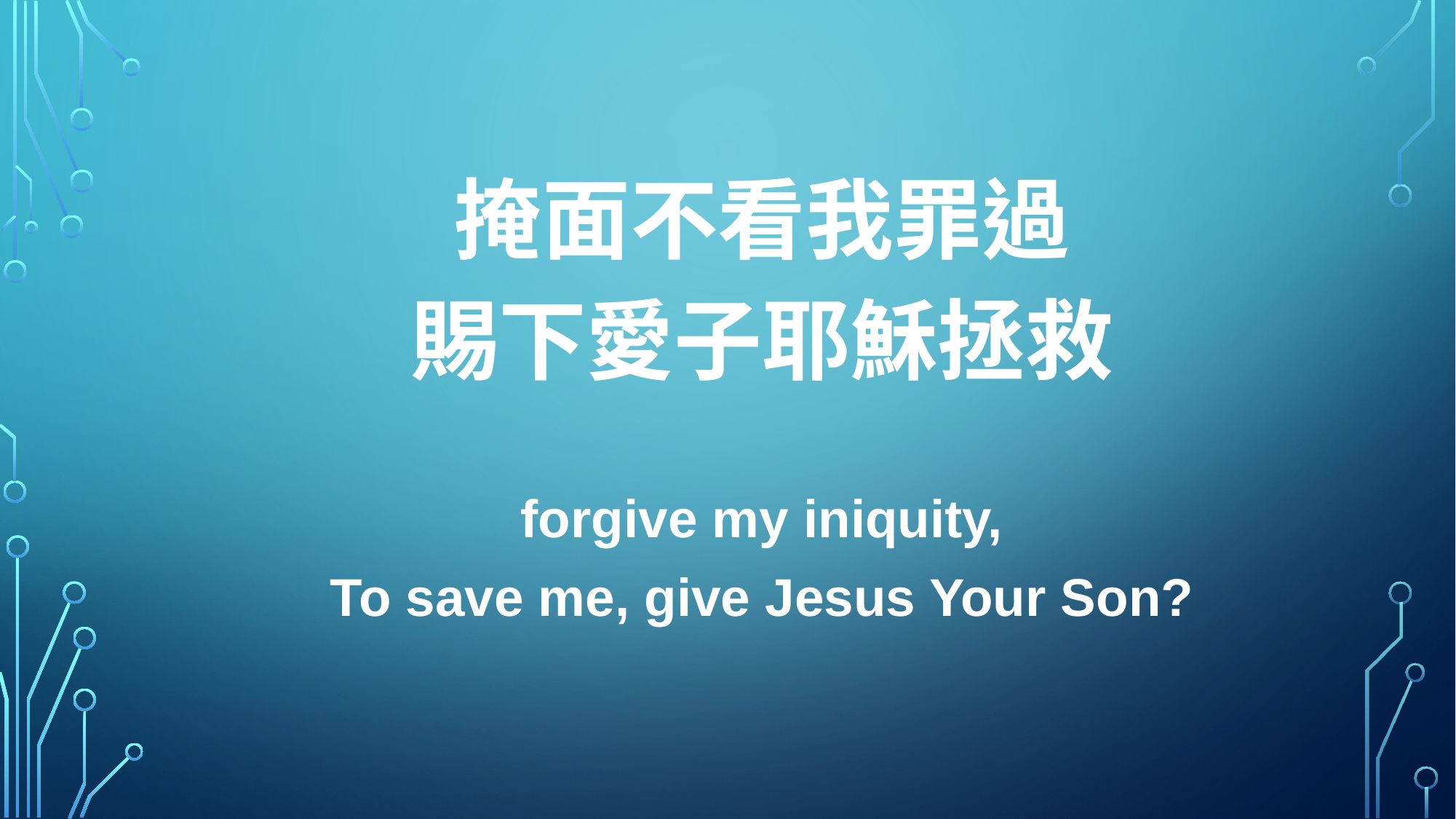

掩面不看我罪過
賜下愛子耶穌拯救

forgive my iniquity,
To save me, give Jesus Your Son?